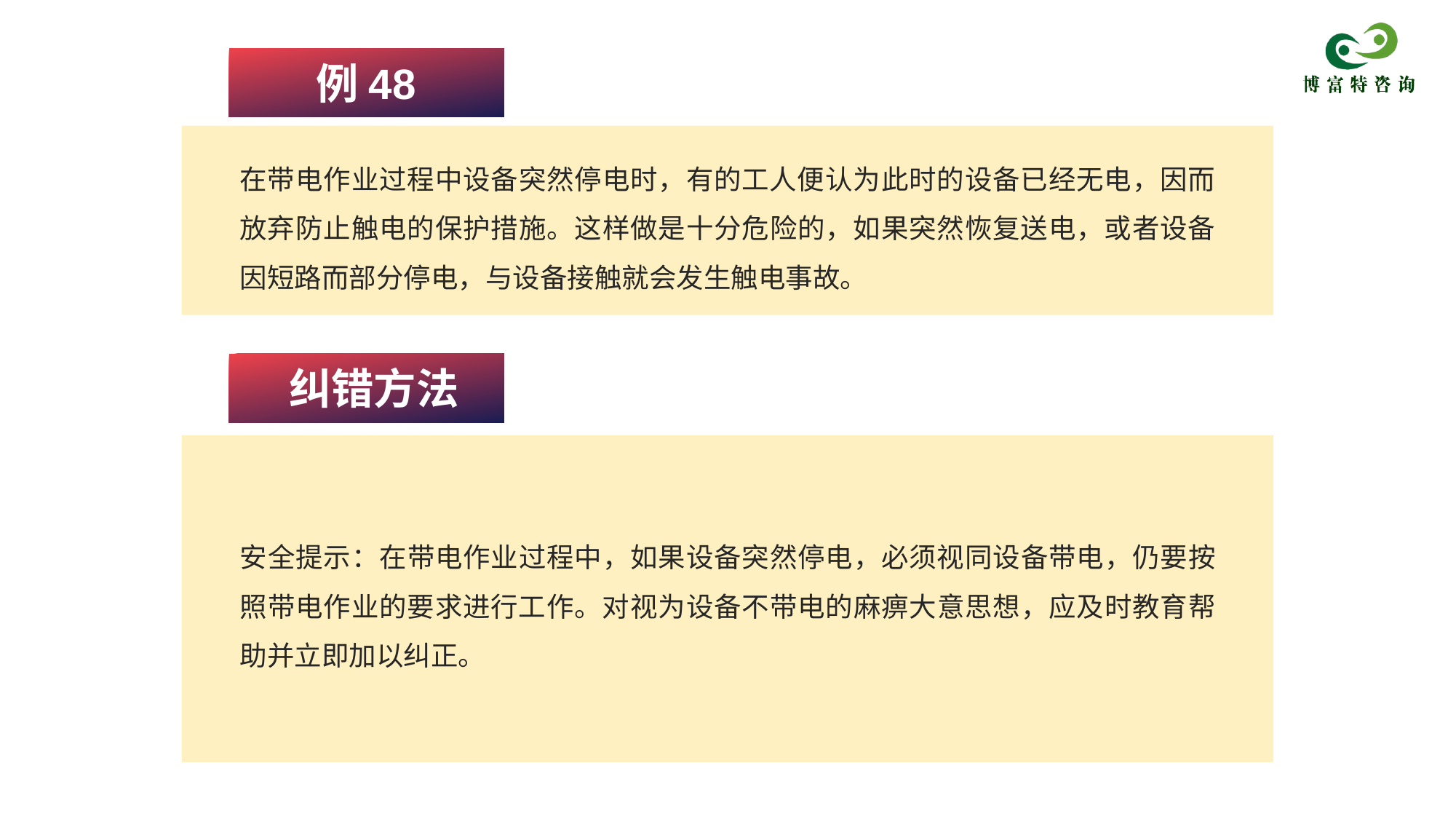

例48

在带电作业过程中设备突然停电时，有的工人便认为此时的设备已经无电，因而放弃防止触电的保护措施。这样做是十分危险的，如果突然恢复送电，或者设备因短路而部分停电，与设备接触就会发生触电事故。

纠错方法

安全提示：在带电作业过程中，如果设备突然停电，必须视同设备带电，仍要按照带电作业的要求进行工作。对视为设备不带电的麻痹大意思想，应及时教育帮助并立即加以纠正。